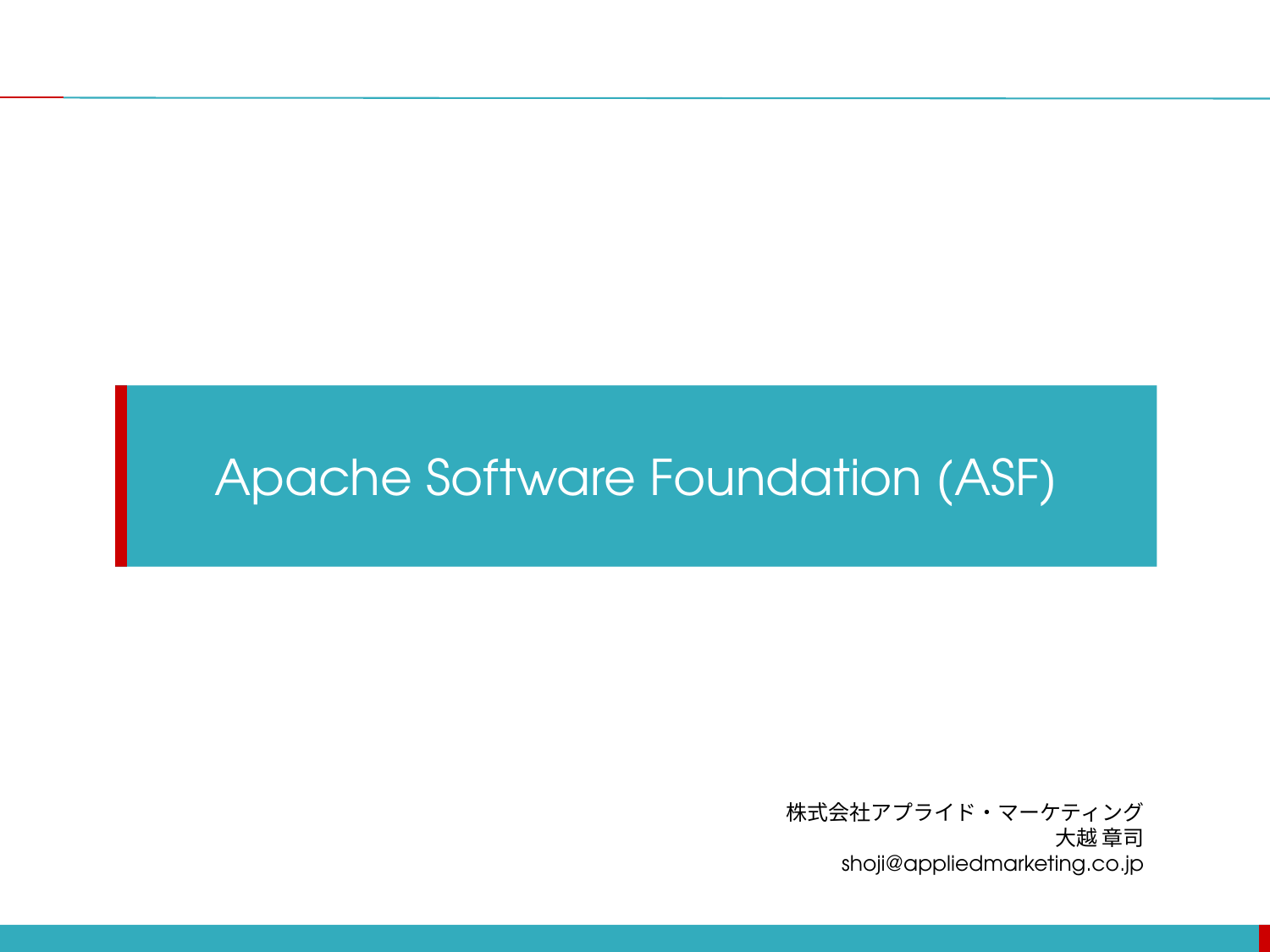

Apache Software Foundation (ASF)
株式会社アプライド・マーケティング
大越 章司
shoji@appliedmarketing.co.jp